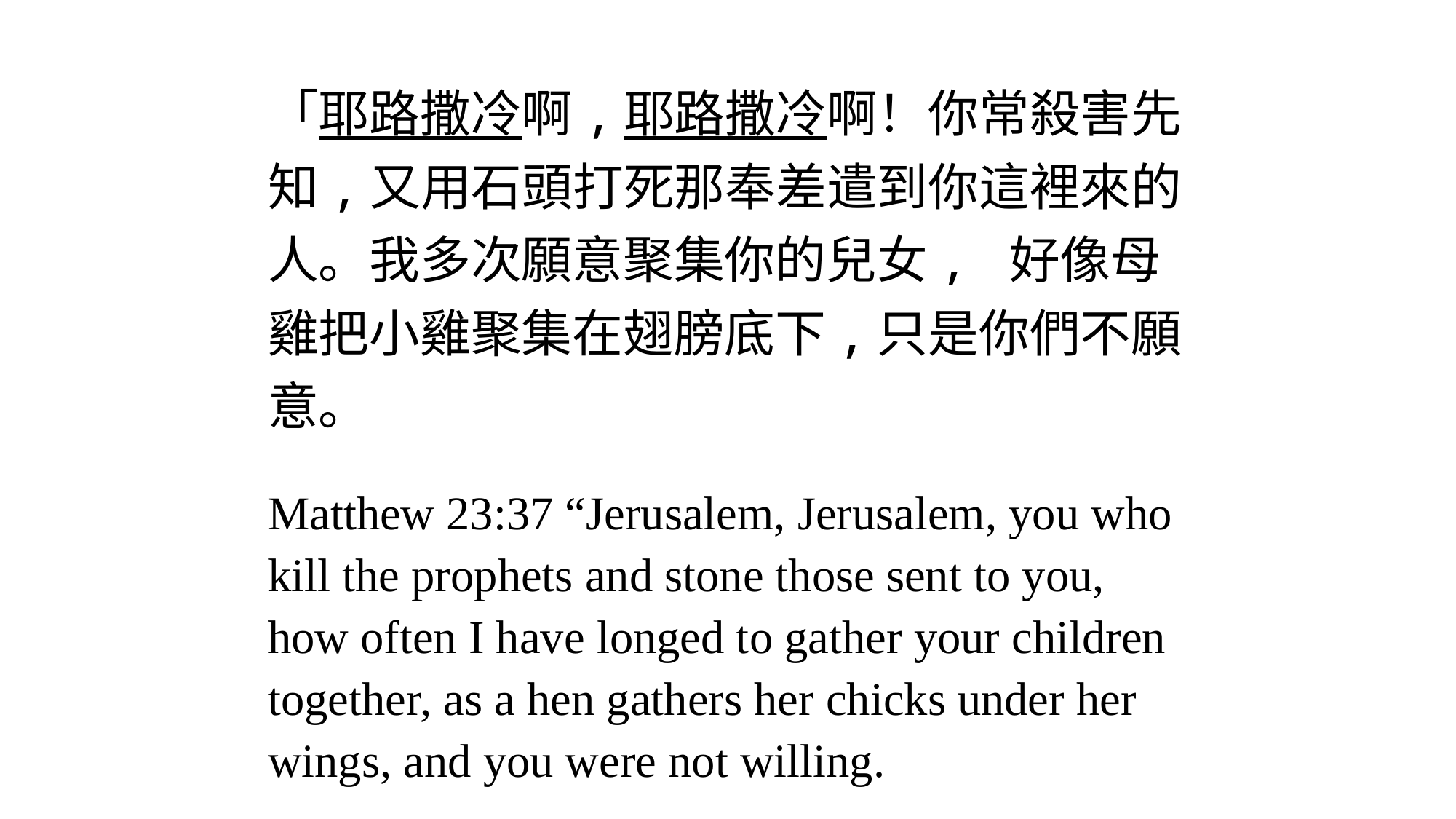

「耶路撒冷啊,耶路撒冷啊！你常殺害先知,又用石頭打死那奉差遣到你這裡來的人。我多次願意聚集你的兒女, 好像母雞把小雞聚集在翅膀底下,只是你們不願意。

Matthew 23:37 “Jerusalem, Jerusalem, you who kill the prophets and stone those sent to you, how often I have longed to gather your children together, as a hen gathers her chicks under her wings, and you were not willing.